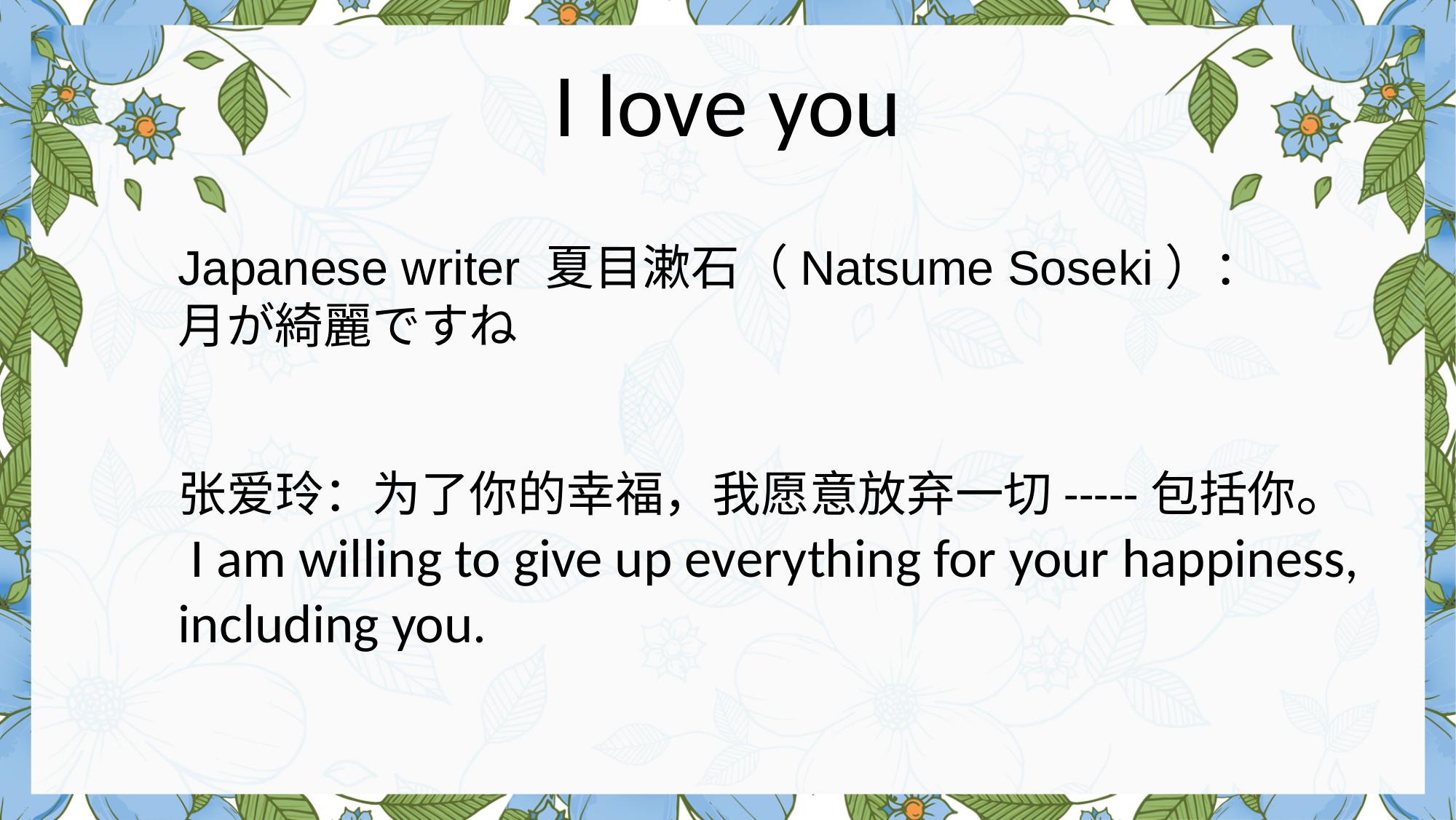

# I love you
Japanese writer 夏目漱石（Natsume Soseki）：
月が綺麗ですね
张爱玲：为了你的幸福，我愿意放弃一切-----包括你。
 I am willing to give up everything for your happiness, including you.
14